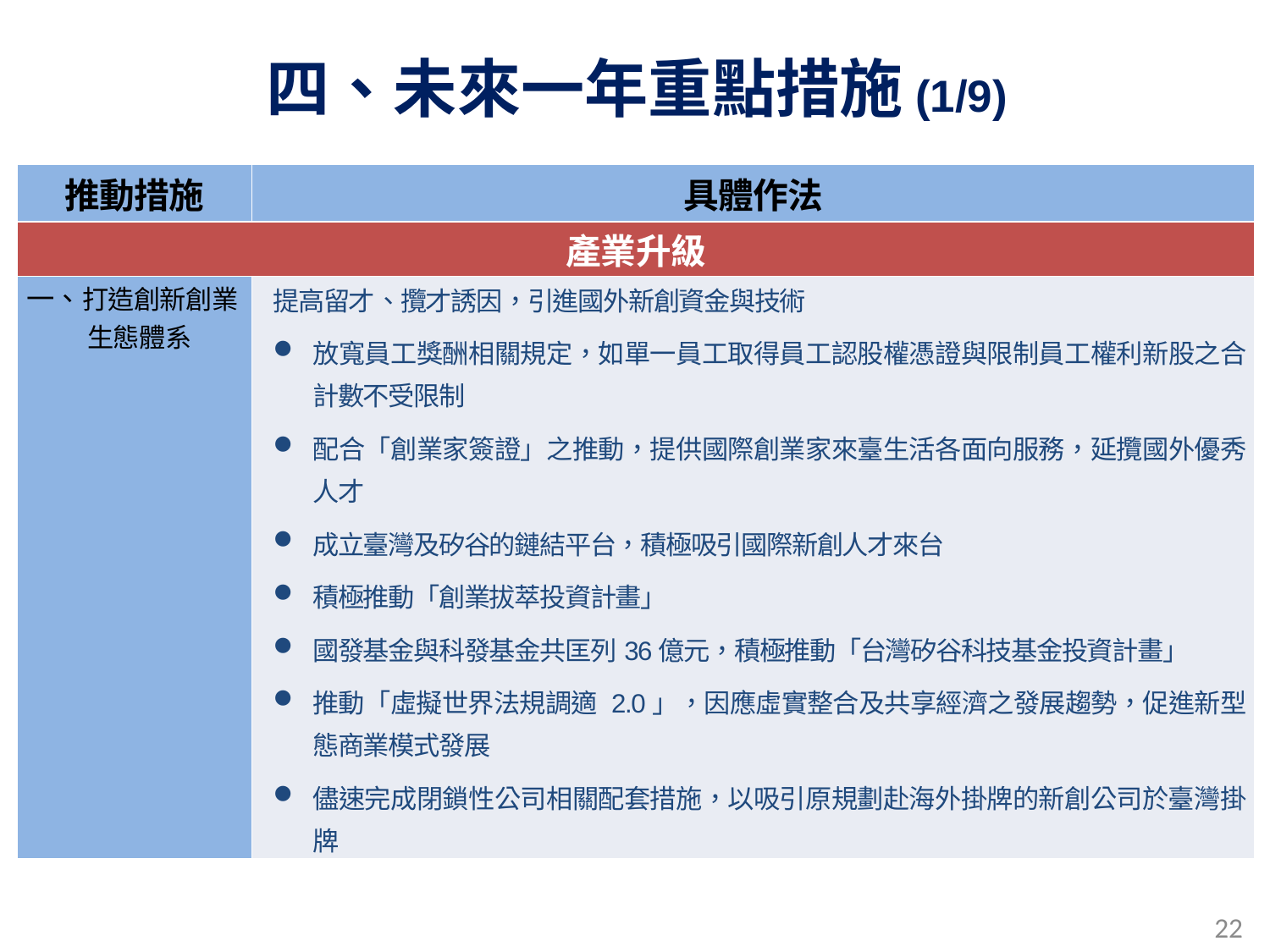

# 四、未來一年重點措施(1/9)
| 推動措施 | 具體作法 |
| --- | --- |
| 產業升級 |  |
| 一、打造創新創業 生態體系 | 提高留才、攬才誘因，引進國外新創資金與技術 放寬員工獎酬相關規定，如單一員工取得員工認股權憑證與限制員工權利新股之合計數不受限制 配合「創業家簽證」之推動，提供國際創業家來臺生活各面向服務，延攬國外優秀人才 成立臺灣及矽谷的鏈結平台，積極吸引國際新創人才來台 積極推動「創業拔萃投資計畫」 國發基金與科發基金共匡列36億元，積極推動「台灣矽谷科技基金投資計畫」 推動「虛擬世界法規調適 2.0」，因應虛實整合及共享經濟之發展趨勢，促進新型態商業模式發展 儘速完成閉鎖性公司相關配套措施，以吸引原規劃赴海外掛牌的新創公司於臺灣掛牌 |
22